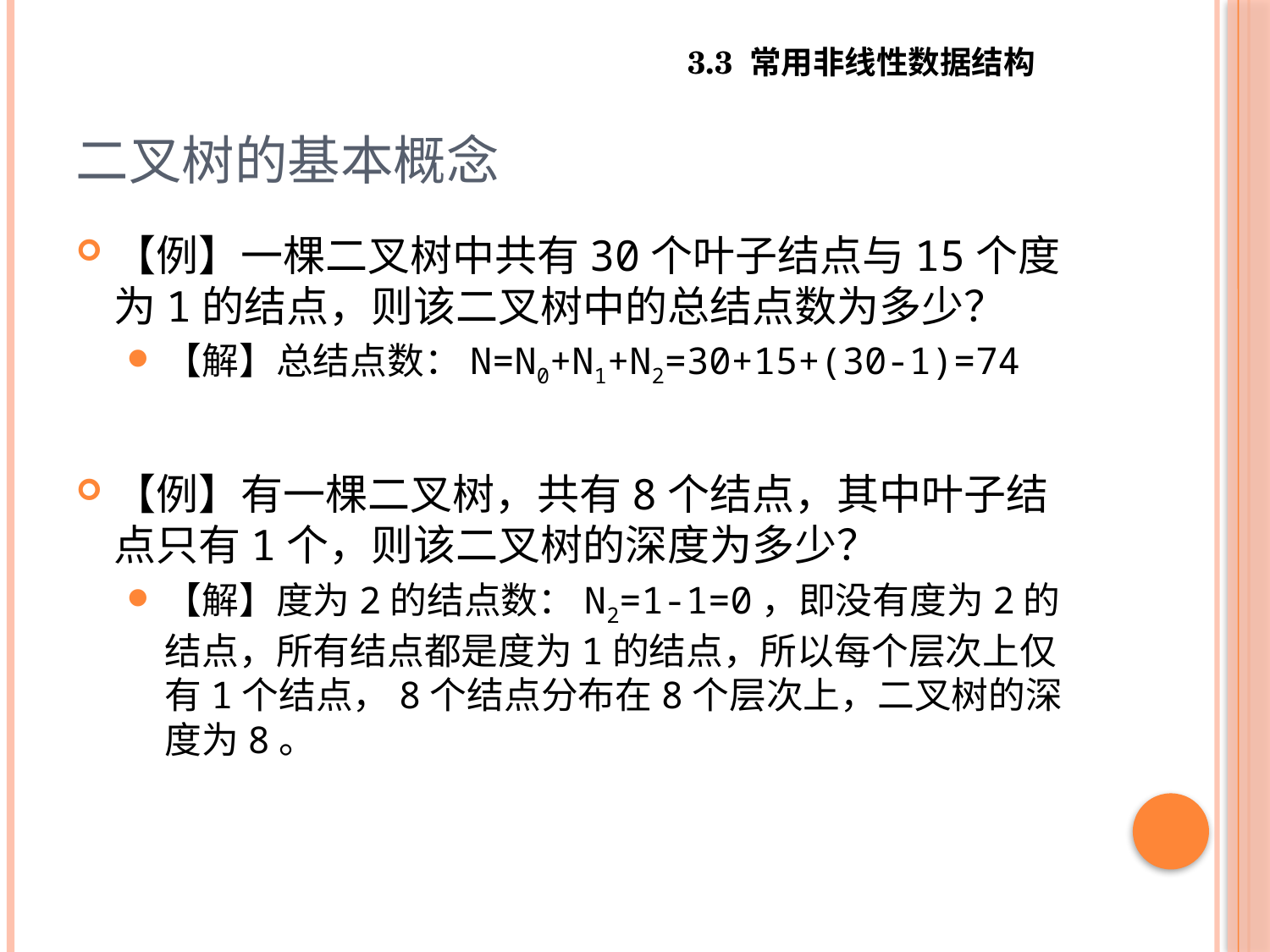

3.3 常用非线性数据结构
# 二叉树的基本概念
【例】一棵二叉树中共有30个叶子结点与15个度为1的结点，则该二叉树中的总结点数为多少？
【解】总结点数：N=N0+N1+N2=30+15+(30-1)=74

【例】有一棵二叉树，共有8个结点，其中叶子结点只有1个，则该二叉树的深度为多少？
【解】度为2的结点数：N2=1-1=0，即没有度为2的结点，所有结点都是度为1的结点，所以每个层次上仅有1个结点，8个结点分布在8个层次上，二叉树的深度为8。